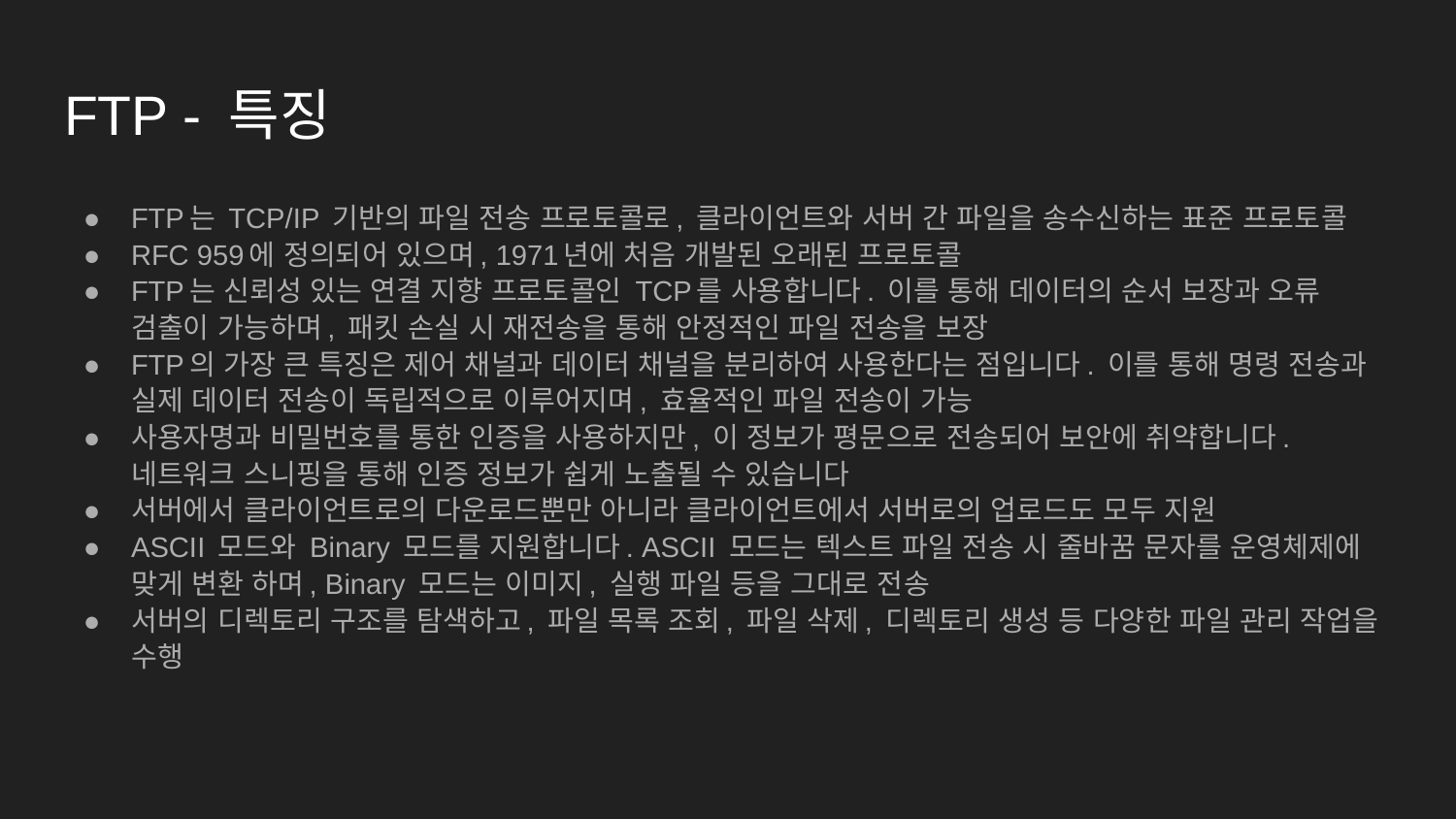

# FTP - 특징
FTP는 TCP/IP 기반의 파일 전송 프로토콜로, 클라이언트와 서버 간 파일을 송수신하는 표준 프로토콜
RFC 959에 정의되어 있으며, 1971년에 처음 개발된 오래된 프로토콜
FTP는 신뢰성 있는 연결 지향 프로토콜인 TCP를 사용합니다. 이를 통해 데이터의 순서 보장과 오류 검출이 가능하며, 패킷 손실 시 재전송을 통해 안정적인 파일 전송을 보장
FTP의 가장 큰 특징은 제어 채널과 데이터 채널을 분리하여 사용한다는 점입니다. 이를 통해 명령 전송과 실제 데이터 전송이 독립적으로 이루어지며, 효율적인 파일 전송이 가능
사용자명과 비밀번호를 통한 인증을 사용하지만, 이 정보가 평문으로 전송되어 보안에 취약합니다. 네트워크 스니핑을 통해 인증 정보가 쉽게 노출될 수 있습니다
서버에서 클라이언트로의 다운로드뿐만 아니라 클라이언트에서 서버로의 업로드도 모두 지원
ASCII 모드와 Binary 모드를 지원합니다. ASCII 모드는 텍스트 파일 전송 시 줄바꿈 문자를 운영체제에 맞게 변환 하며, Binary 모드는 이미지, 실행 파일 등을 그대로 전송
서버의 디렉토리 구조를 탐색하고, 파일 목록 조회, 파일 삭제, 디렉토리 생성 등 다양한 파일 관리 작업을 수행